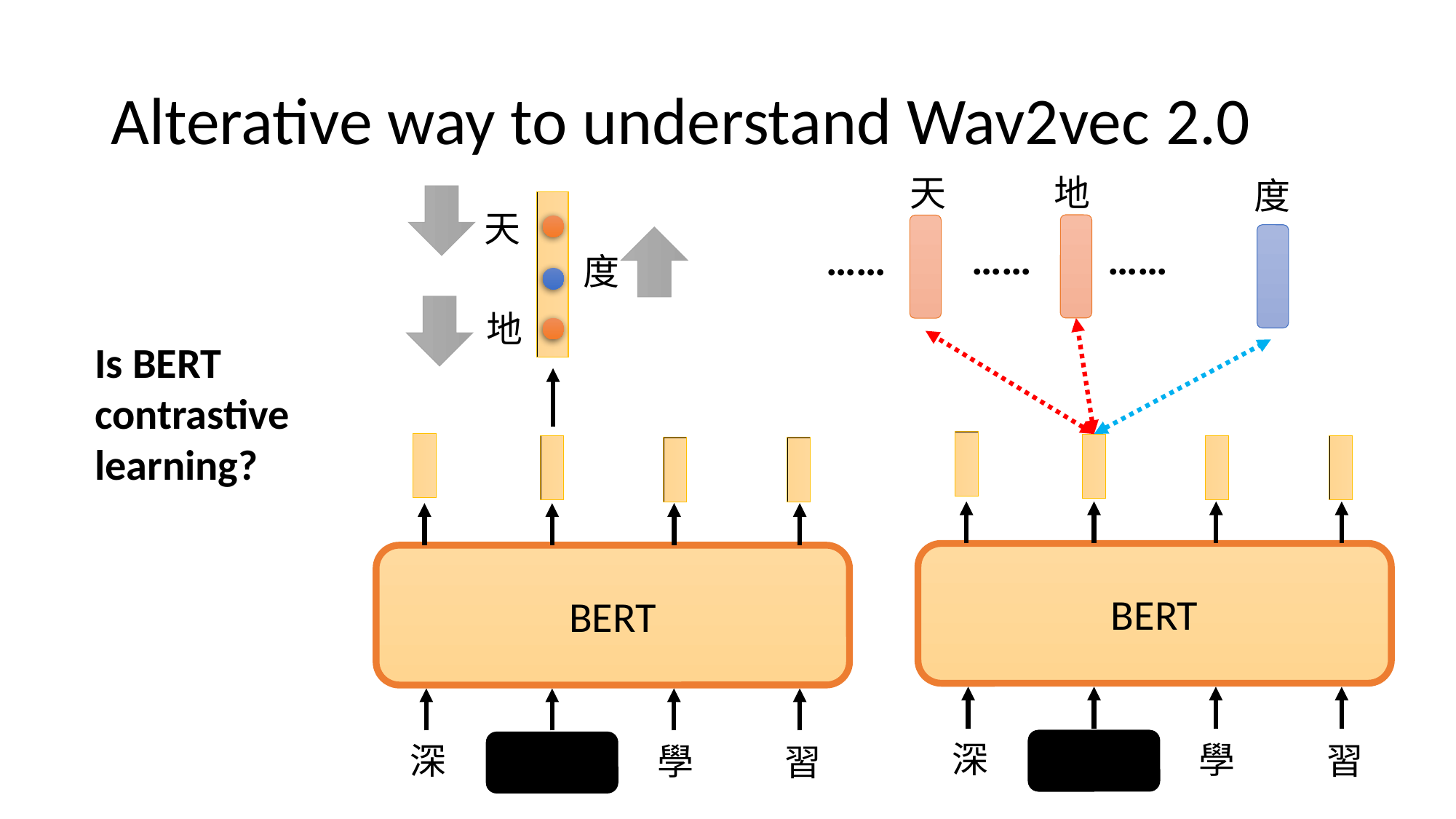

# Alterative way to understand Wav2vec 2.0
天
地
度

……
……
……

BERT
度

深
學
習

天

度

地

Is BERT contrastive learning?

BERT
度

深
學
習